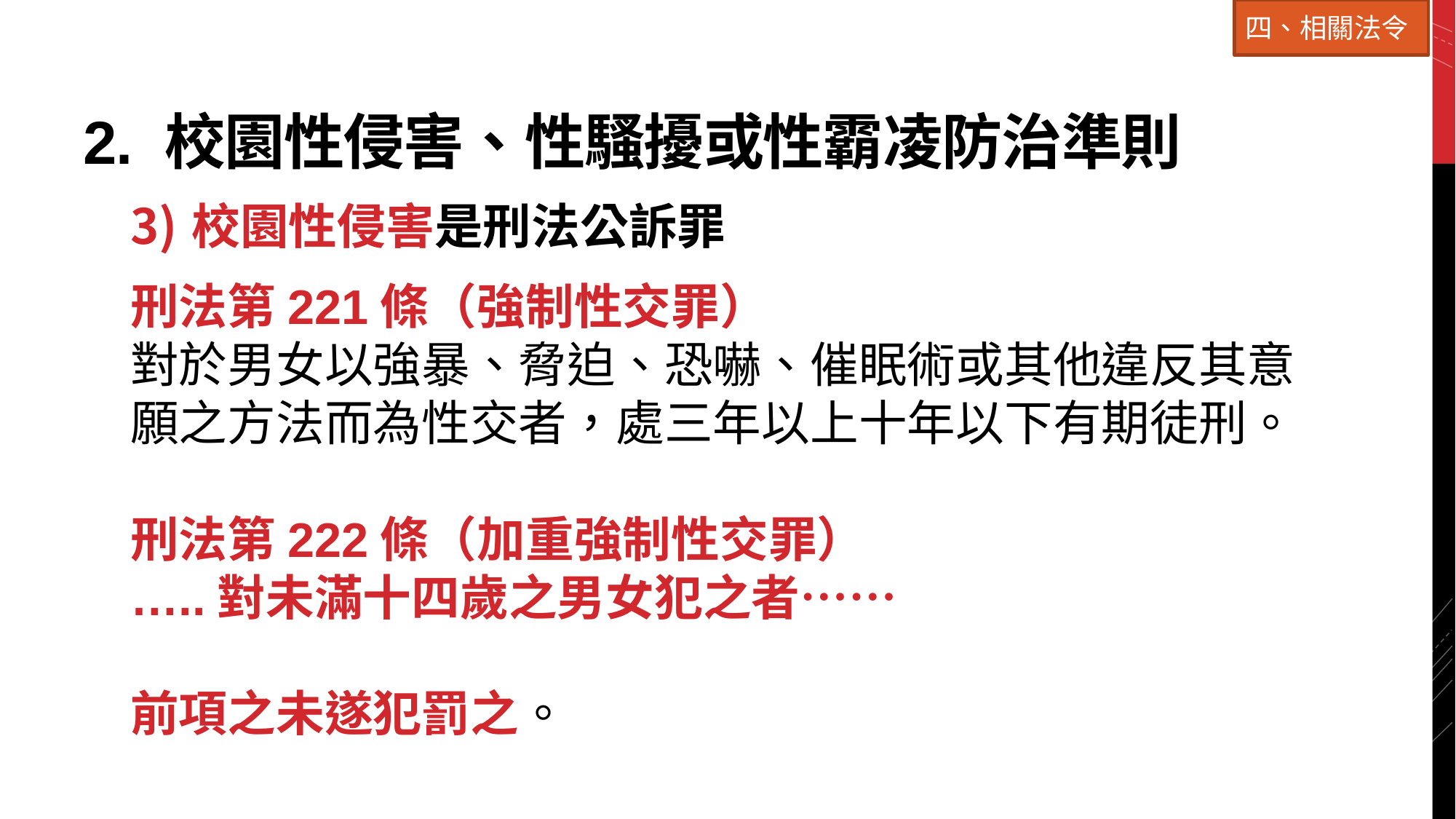

四、相關法令
# 2. 校園性侵害、性騷擾或性霸凌防治準則
校園性侵害是刑法公訴罪

刑法第221條（強制性交罪）
對於男女以強暴、脅迫、恐嚇、催眠術或其他違反其意願之方法而為性交者，處三年以上十年以下有期徒刑。

刑法第222條（加重強制性交罪）
…..對未滿十四歲之男女犯之者……

前項之未遂犯罰之。